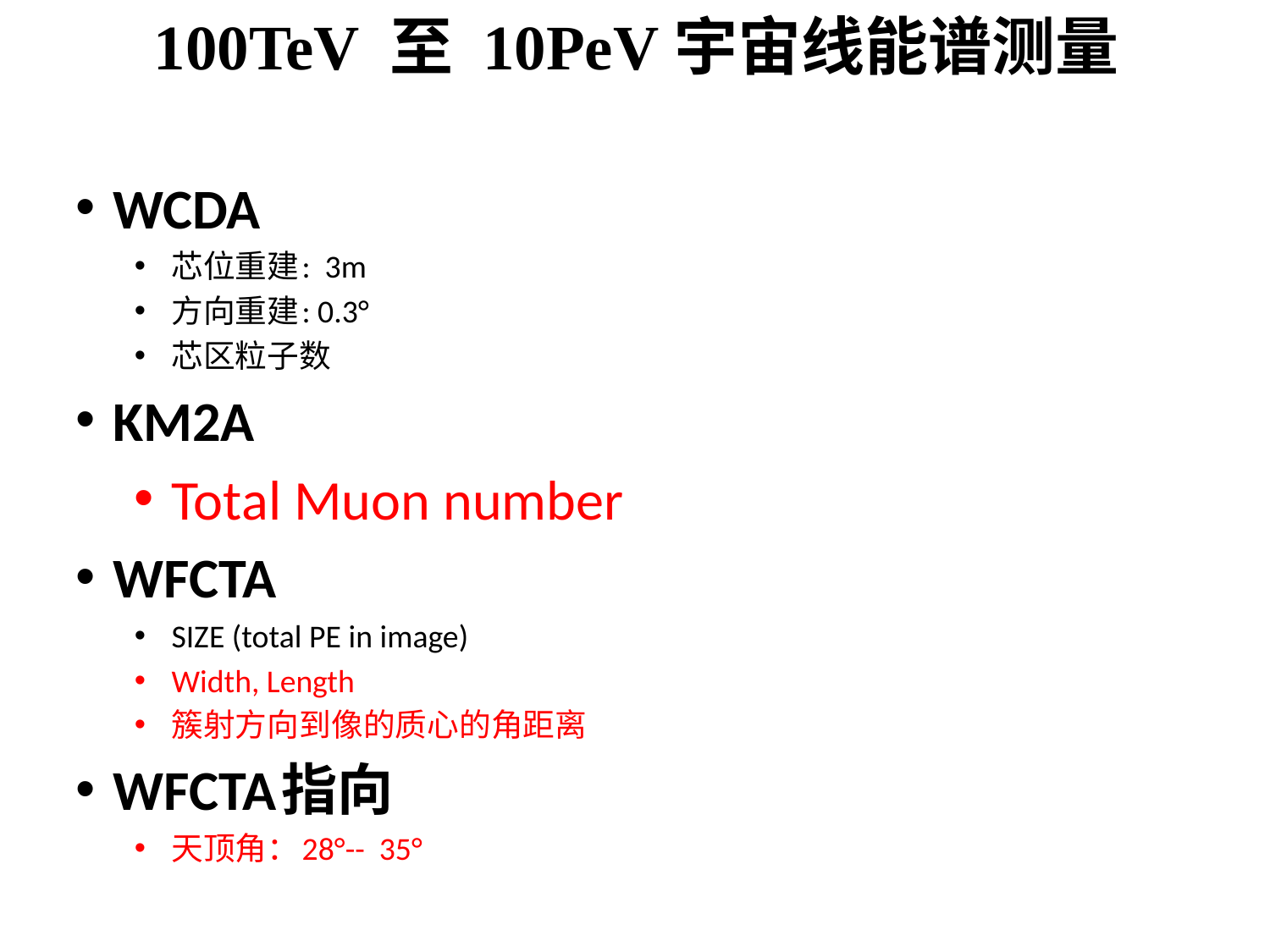

100TeV 至 10PeV宇宙线能谱测量
WCDA
芯位重建:  3m
方向重建: 0.3°
芯区粒子数
KM2A
Total Muon number
WFCTA
SIZE (total PE in image)
Width, Length
簇射方向到像的质心的角距离
WFCTA指向
天顶角：28°--  35°